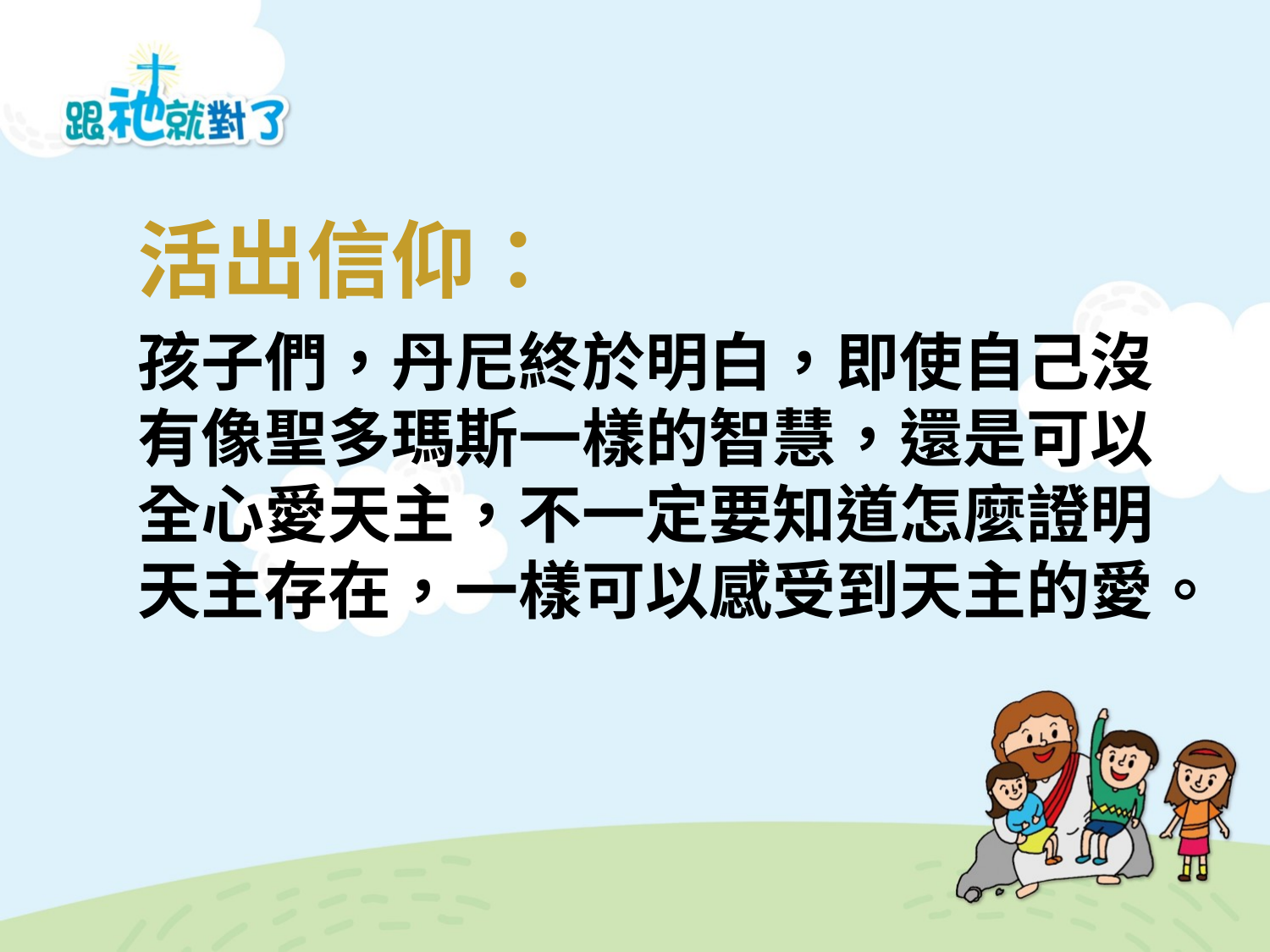

活出信仰：
孩子們，丹尼終於明白，即使自己沒有像聖多瑪斯一樣的智慧，還是可以全心愛天主，不一定要知道怎麼證明天主存在，一樣可以感受到天主的愛。